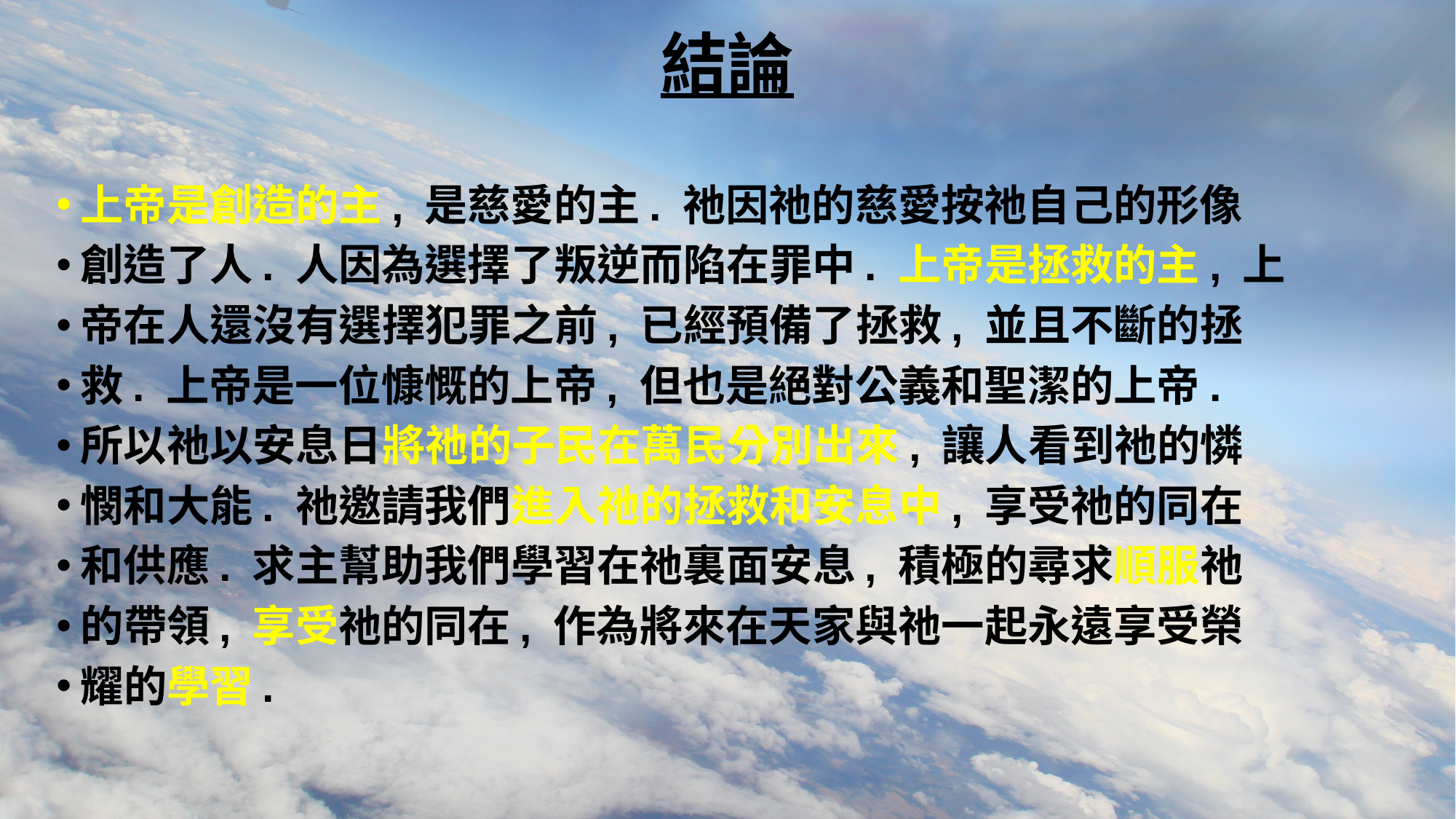

# 結論
上帝是創造的主, 是慈愛的主. 祂因祂的慈愛按祂自己的形像
創造了人. 人因為選擇了叛逆而陷在罪中. 上帝是拯救的主, 上
帝在人還沒有選擇犯罪之前, 已經預備了拯救, 並且不斷的拯
救. 上帝是一位慷慨的上帝, 但也是絕對公義和聖潔的上帝.
所以祂以安息日將祂的子民在萬民分別出來, 讓人看到祂的憐
憫和大能. 祂邀請我們進入祂的拯救和安息中, 享受祂的同在
和供應. 求主幫助我們學習在祂裏面安息, 積極的尋求順服祂
的帶領, 享受祂的同在, 作為將來在天家與祂一起永遠享受榮
耀的學習.